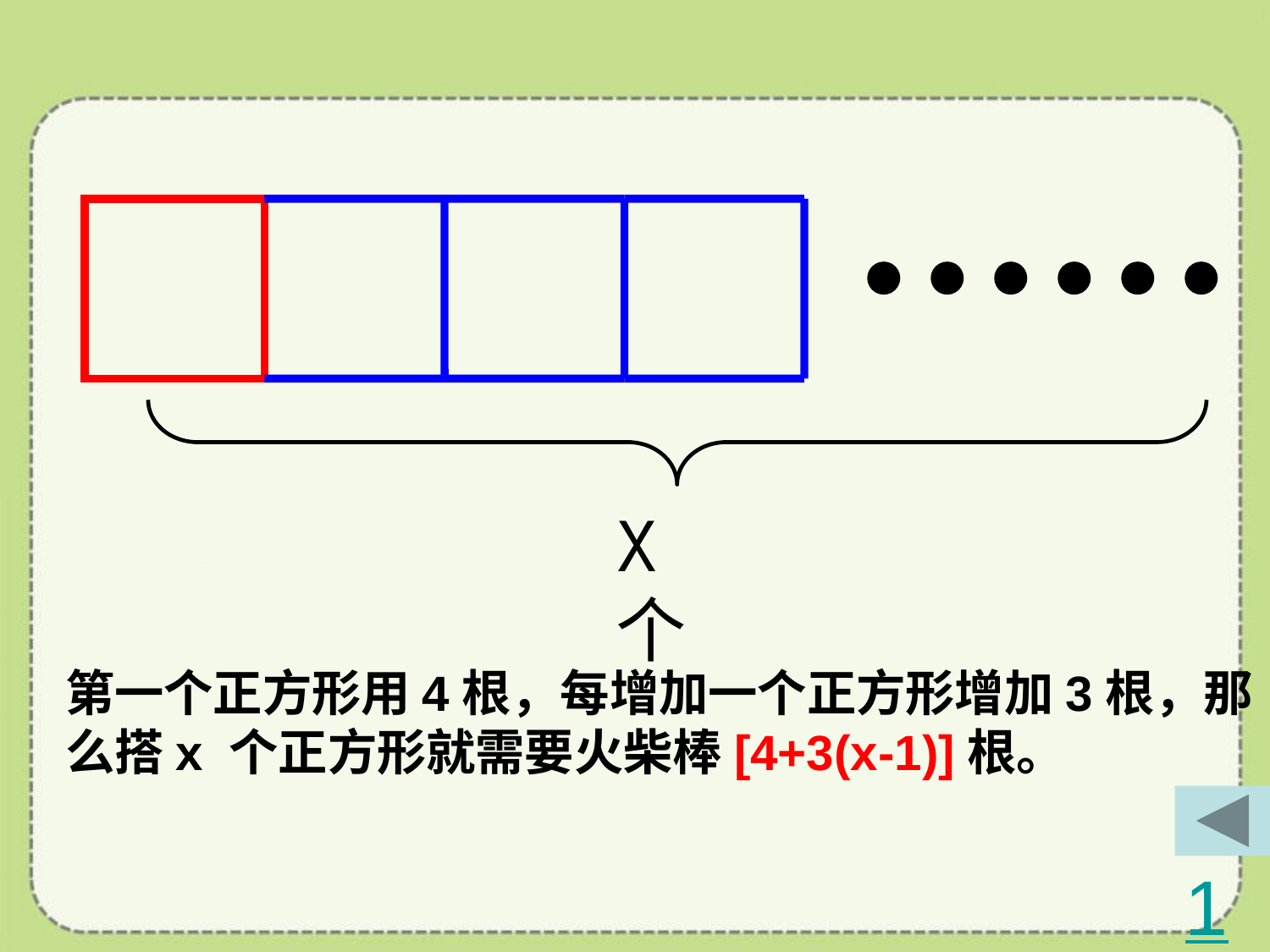

X个
第一个正方形用4根，每增加一个正方形增加3根，那么搭x 个正方形就需要火柴棒[4+3(x-1)]根。

1